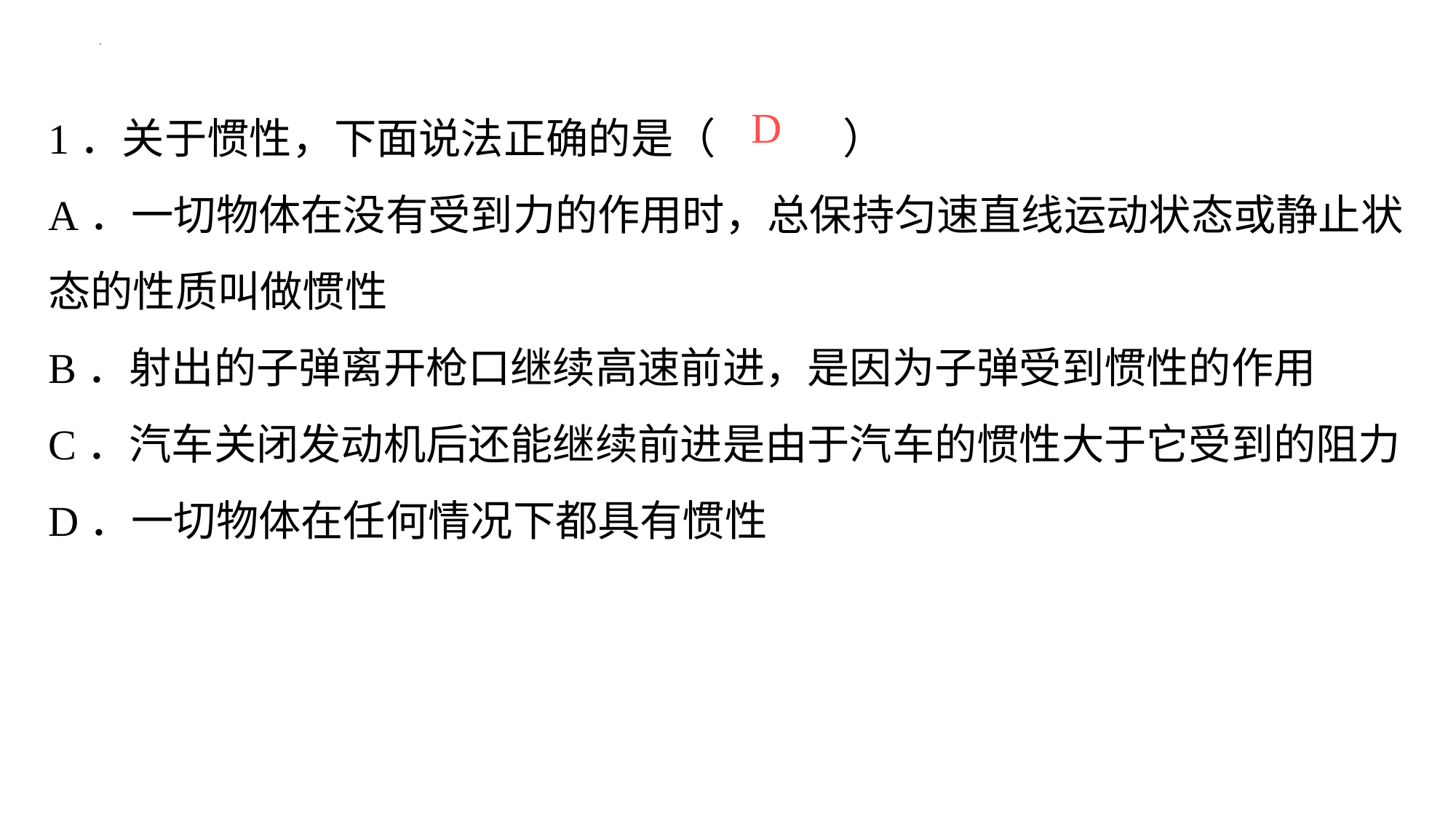

1．关于惯性，下面说法正确的是（　　　）
A．一切物体在没有受到力的作用时，总保持匀速直线运动状态或静止状态的性质叫做惯性
B．射出的子弹离开枪口继续高速前进，是因为子弹受到惯性的作用
C．汽车关闭发动机后还能继续前进是由于汽车的惯性大于它受到的阻力
D．一切物体在任何情况下都具有惯性
D